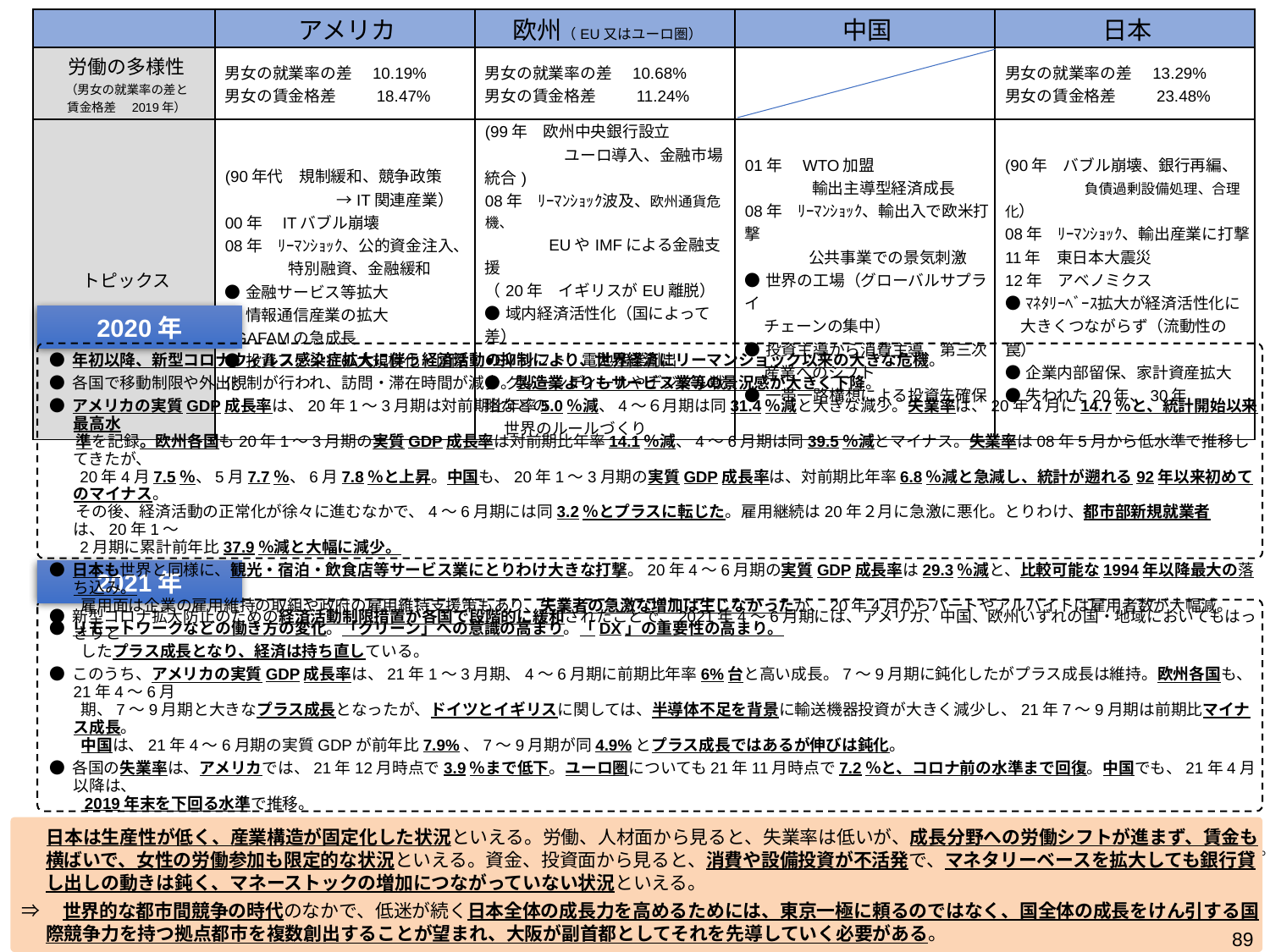

|  | アメリカ | 欧州（EU又はユーロ圏） | 中国 | 日本 |
| --- | --- | --- | --- | --- |
| 労働の多様性 （男女の就業率の差と 賃金格差　2019年） | 男女の就業率の差　10.19% 男女の賃金格差　　　18.47% | 男女の就業率の差　10.68% 男女の賃金格差　　　11.24% |  | 男女の就業率の差　13.29% 男女の賃金格差　　　23.48% |
| トピックス | (90年代　規制緩和、競争政策 　　　　　　　→IT関連産業） 00年　ITバブル崩壊 08年　ﾘｰﾏﾝｼｮｯｸ、公的資金注入、 　　　　特別融資、金融緩和 ●金融サービス等拡大 ●情報通信産業の拡大 ●GAFAMの急成長 ●投資ファンドの大規模化・国際化 | (99年　欧州中央銀行設立 　　　　　ユーロ導入、金融市場統合) 08年　ﾘｰﾏﾝｼｮｯｸ波及、欧州通貨危機、 　　　　 EUやIMFによる金融支援 （20年　イギリスがEU離脱） ●域内経済活性化（国によって差） ●EVシフト、電池産業創出 ●グリーンディールやデジタル戦略などの 　 世界のルールづくり | 01年　WTO加盟　 　　　　 輸出主導型経済成長 08年　ﾘｰﾏﾝｼｮｯｸ、輸出入で欧米打撃 　　　　公共事業での景気刺激 ●世界の工場（グローバルサプライ 　 チェーンの集中） ●投資主導から消費主導、第三次 　 産業へのシフト ●一帯一路構想による投資先確保 | (90年　バブル崩壊、銀行再編、 　　　　　負債過剰設備処理、合理化） 08年　ﾘｰﾏﾝｼｮｯｸ、輸出産業に打撃 11年　東日本大震災 12年　アベノミクス ●ﾏﾈﾀﾘｰﾍﾞｰｽ拡大が経済活性化に 　大きくつながらず（流動性の罠） ●企業内部留保、家計資産拡大 ●失われた20年、30年 |
2020年
● 年初以降、新型コロナウィルス感染症拡大に伴う経済活動の抑制により、世界経済にリーマンショック以来の大きな危機。
● 各国で移動制限や外出規制が行われ、訪問・滞在時間が減少。製造業よりもサービス業等の景況感が大きく下降。
● アメリカの実質GDP成長率は、20年1～3月期は対前期比年率5.0％減、4～６月期は同31.4％減と大きな減少。失業率は、20年4月に14.7％と、統計開始以来最高水
  　準を記録。欧州各国も20年1～3月期の実質GDP成長率は対前期比年率14.1％減、4～6月期は同39.5％減とマイナス。失業率は08年5月から低水準で推移してきたが、
  　20年4月7.5％、5月7.7％、6月7.8％と上昇。中国も、20年1～3月期の実質GDP成長率は、対前期比年率6.8％減と急減し、統計が遡れる92年以来初めてのマイナス。
  　その後、経済活動の正常化が徐々に進むなかで、4～6月期には同3.2％とプラスに転じた。雇用継続は20年２月に急激に悪化。とりわけ、都市部新規就業者は、20年1～
  　2月期に累計前年比37.9％減と大幅に減少。
● 日本も世界と同様に、観光・宿泊・飲食店等サービス業にとりわけ大きな打撃。20年4～6月期の実質GDP成長率は29.3％減と、比較可能な1994年以降最大の落ち込み。
　　雇用面は企業の雇用維持の取組や政府の雇用維持支援策もあり、失業者の急激な増加は生じなかったが、20年4月からパートやアルバイトは雇用者数が大幅減。
● リモートワークなどの働き方の変化。「グリーン」への意識の高まり。「DX」の重要性の高まり。

2021年
● 新型コロナ拡大防止のための経済活動制限措置が各国で段階的に緩和されたことで、2021年4～6月期には、アメリカ、中国、欧州いずれの国・地域においてもはっきりと
　　したプラス成長となり、経済は持ち直している。
● このうち、アメリカの実質GDP成長率は、21年1～3月期、4～6月期に前期比年率6%台と高い成長。7～9月期に鈍化したがプラス成長は維持。欧州各国も、21年4～6月
　　期、7～9月期と大きなプラス成長となったが、ドイツとイギリスに関しては、半導体不足を背景に輸送機器投資が大きく減少し、21年7～9月期は前期比マイナス成長。
　　中国は、21年4～6月期の実質GDPが前年比7.9%、7～9月期が同4.9%とプラス成長ではあるが伸びは鈍化。
● 各国の失業率は、アメリカでは、21年12月時点で3.9％まで低下。ユーロ圏についても21年11月時点で7.2％と、コロナ前の水準まで回復。中国でも、21年4月以降は、
　　2019年末を下回る水準で推移。
● 日本の実質GDP成長率は4～６月期は前期比年率でプラスも7～９月期は再びマイナス。日本の失業率は2020年10月をピークに２％台後半にとどまっている。
● 2021年の世界経済は、各国同時的な景気持ち直しを受け需要が増加する中、供給制約に特徴付けられることとなり、部品供給不足や物流の停滞、人手不足が顕在化した。
　　加えて、原材料価格が上昇するとともに、物価も世界的に上昇した。
     日本は生産性が低く、産業構造が固定化した状況といえる。労働、人材面から見ると、失業率は低いが、成長分野への労働シフトが進まず、賃金も横ばいで、女性の労働参加も限定的な状況といえる。資金、投資面から見ると、消費や設備投資が不活発で、マネタリーベースを拡大しても銀行貸し出しの動きは鈍く、マネーストックの増加につながっていない状況といえる。
⇒　世界的な都市間競争の時代のなかで、低迷が続く日本全体の成長力を高めるためには、東京一極に頼るのではなく、国全体の成長をけん引する国際競争力を持つ拠点都市を複数創出することが望まれ、大阪が副首都としてそれを先導していく必要がある。
89